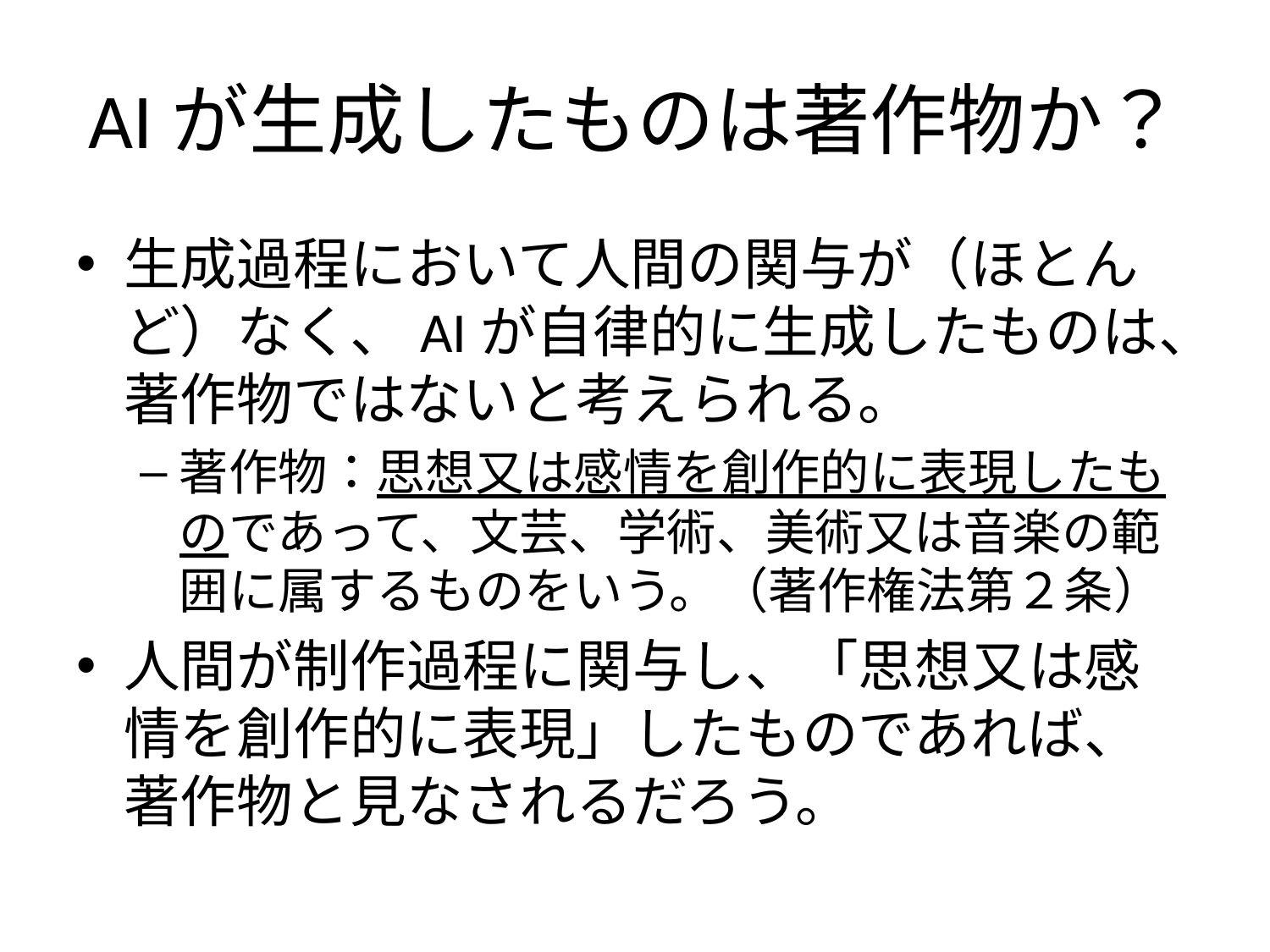

# AIが生成したものは著作物か？
生成過程において人間の関与が（ほとんど）なく、AIが自律的に生成したものは、著作物ではないと考えられる。
著作物：思想又は感情を創作的に表現したものであって、文芸、学術、美術又は音楽の範囲に属するものをいう。（著作権法第２条）
人間が制作過程に関与し、「思想又は感情を創作的に表現」したものであれば、著作物と見なされるだろう。